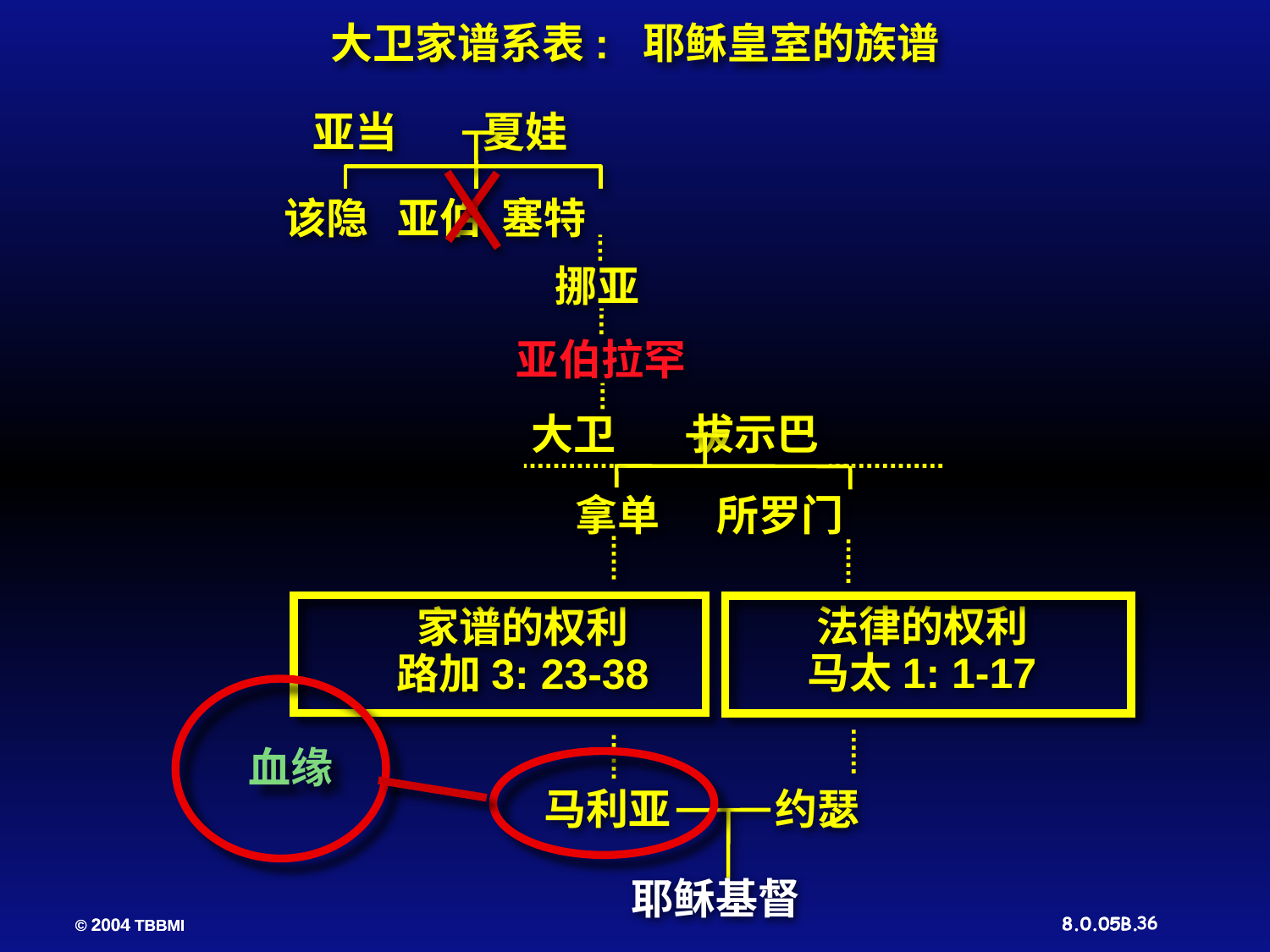

大卫家谱系表:  耶稣皇室的族谱

亚当         夏娃

该隐   亚伯  塞特

 挪亚

  亚伯拉罕

大卫        拔示巴

     拿单      所罗门

法律的权利
马太1: 1-17
家谱的权利
路加3: 23-38

   血缘
马利亚           约瑟

       耶稣基督

36